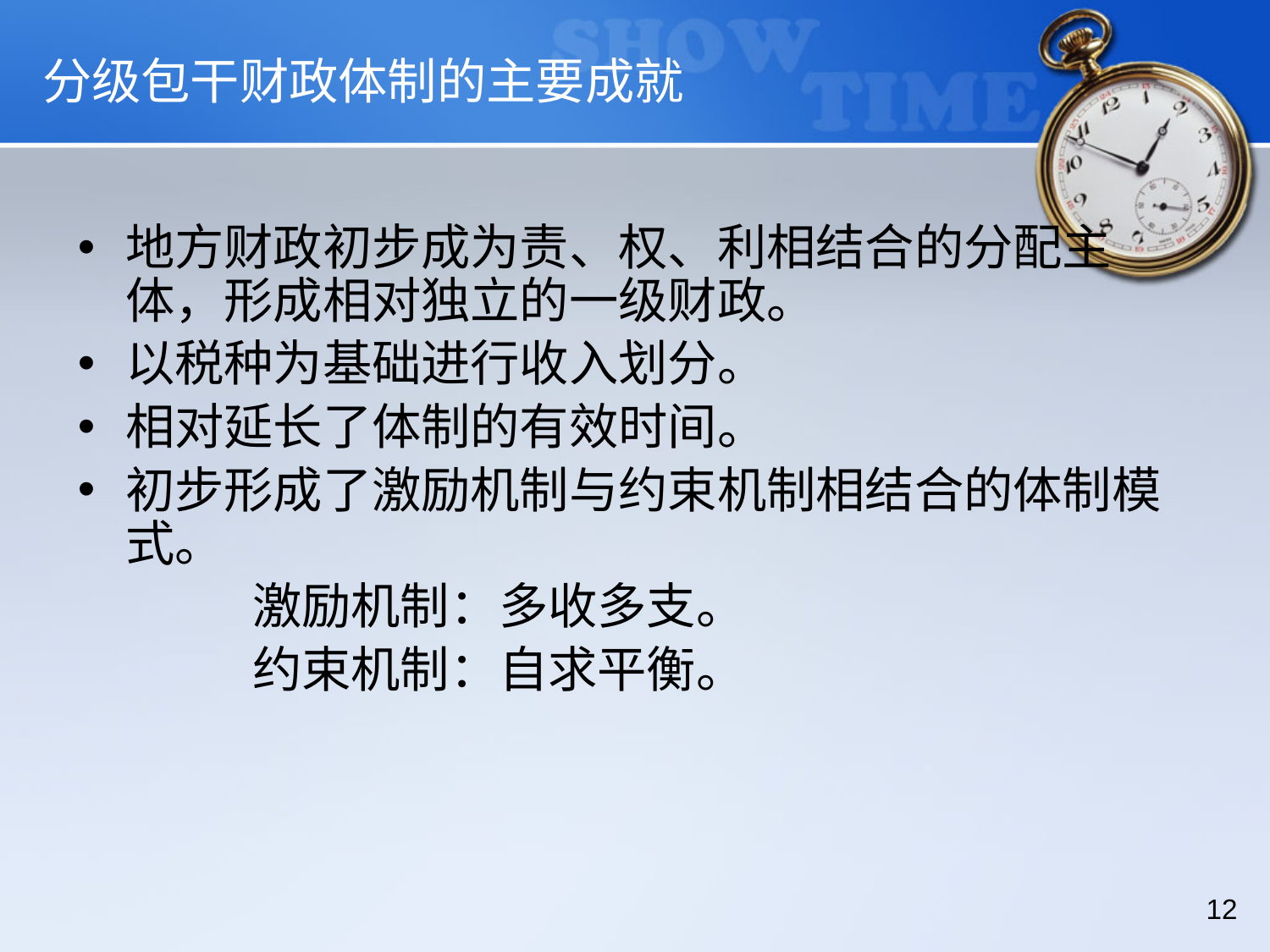

# 分级包干财政体制的主要成就
地方财政初步成为责、权、利相结合的分配主体，形成相对独立的一级财政。
以税种为基础进行收入划分。
相对延长了体制的有效时间。
初步形成了激励机制与约束机制相结合的体制模式。
		激励机制：多收多支。
		约束机制：自求平衡。
12